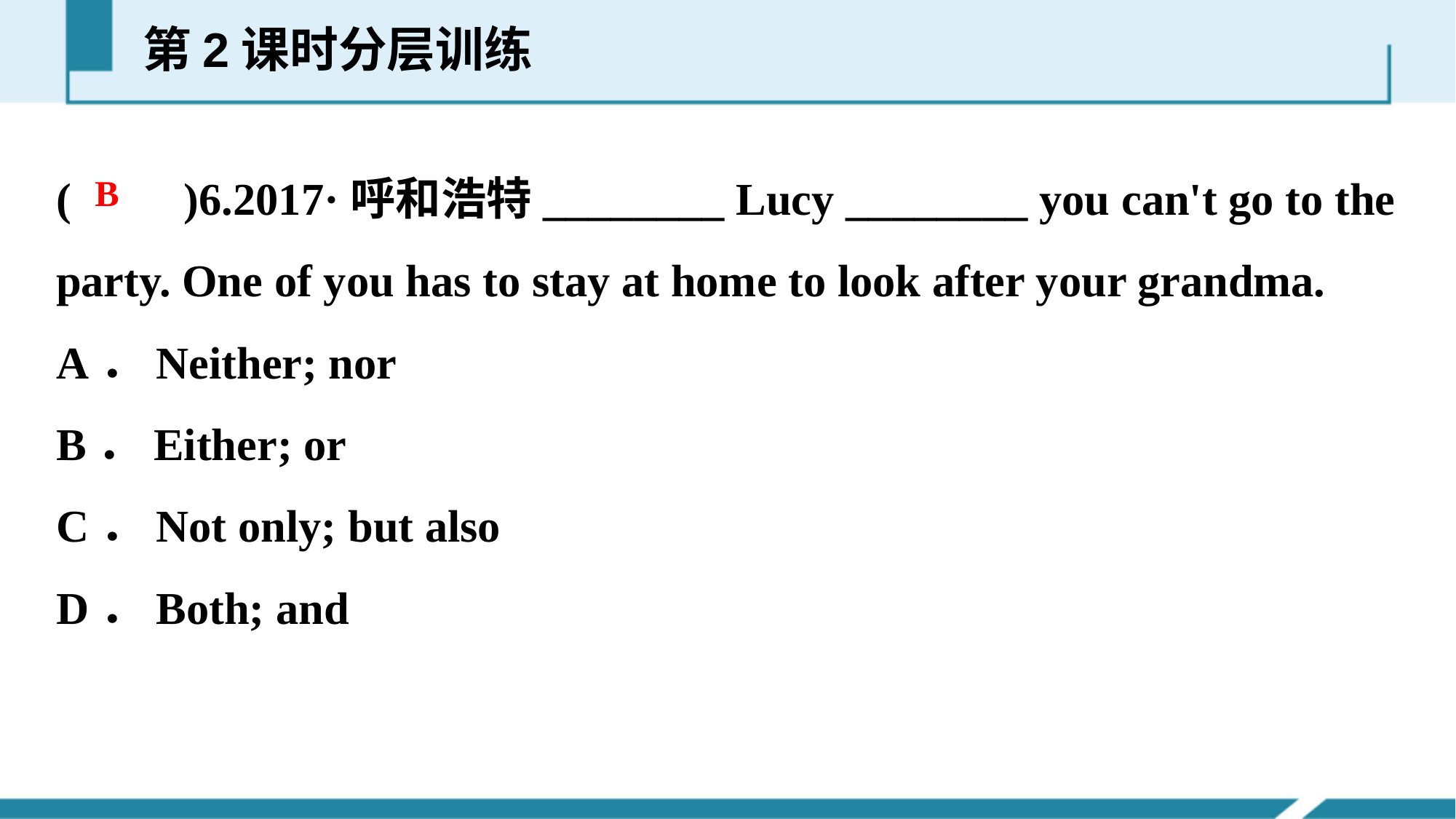

第2课时分层训练
(　　)6.2017·呼和浩特________ Lucy ________ you can't go to the party. One of you has to stay at home to look after your grandma.
A．Neither; nor
B．Either; or
C．Not only; but also
D．Both; and
B